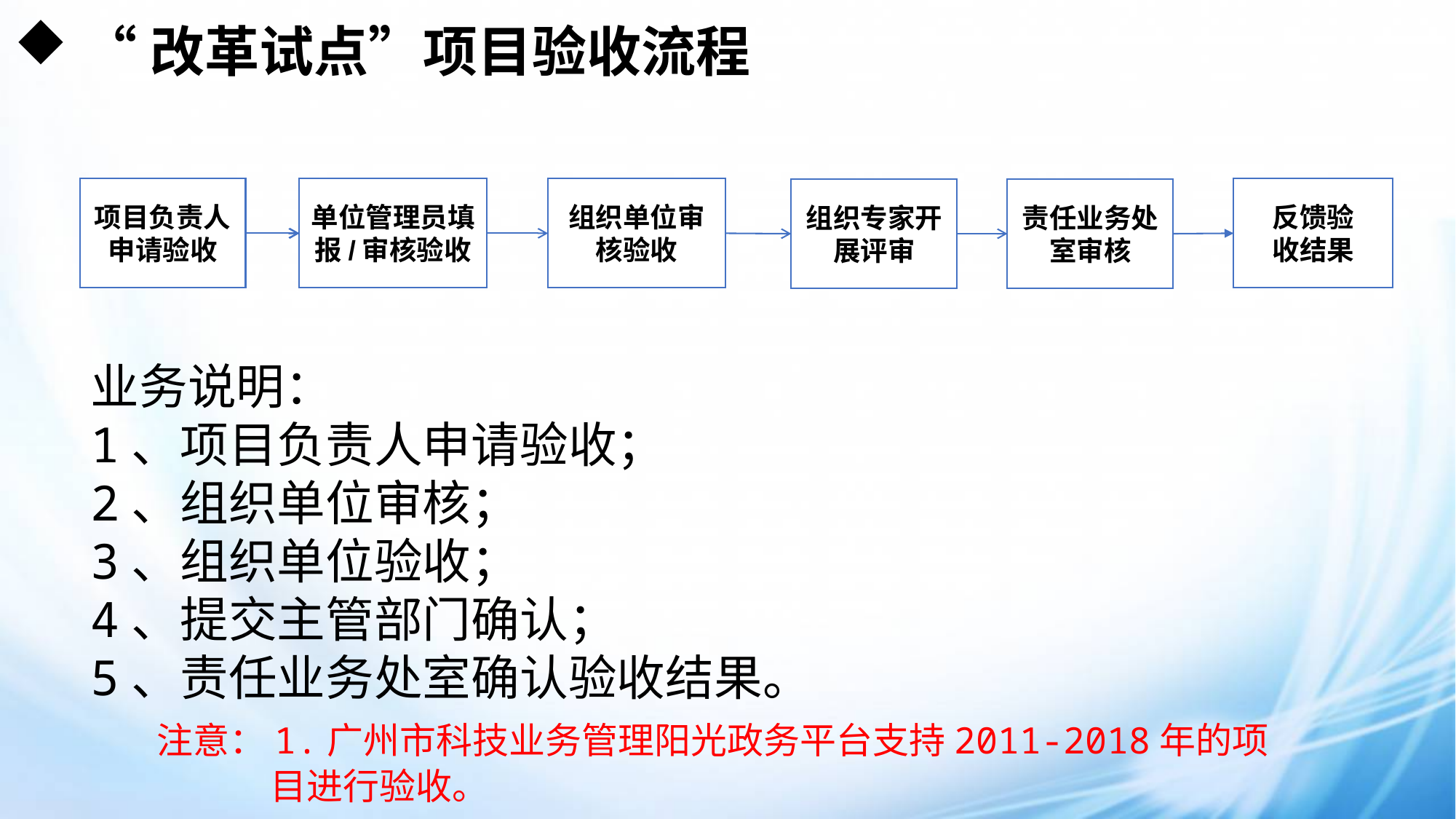

“改革试点”项目验收流程
项目负责人申请验收
单位管理员填报/审核验收
组织单位审核验收
反馈验
收结果
组织专家开展评审
责任业务处
室审核
业务说明：
1、项目负责人申请验收；
2、组织单位审核；
3、组织单位验收；
4、提交主管部门确认；
5、责任业务处室确认验收结果。
     注意：1.广州市科技业务管理阳光政务平台支持2011-2018年的项                                        目进行验收。